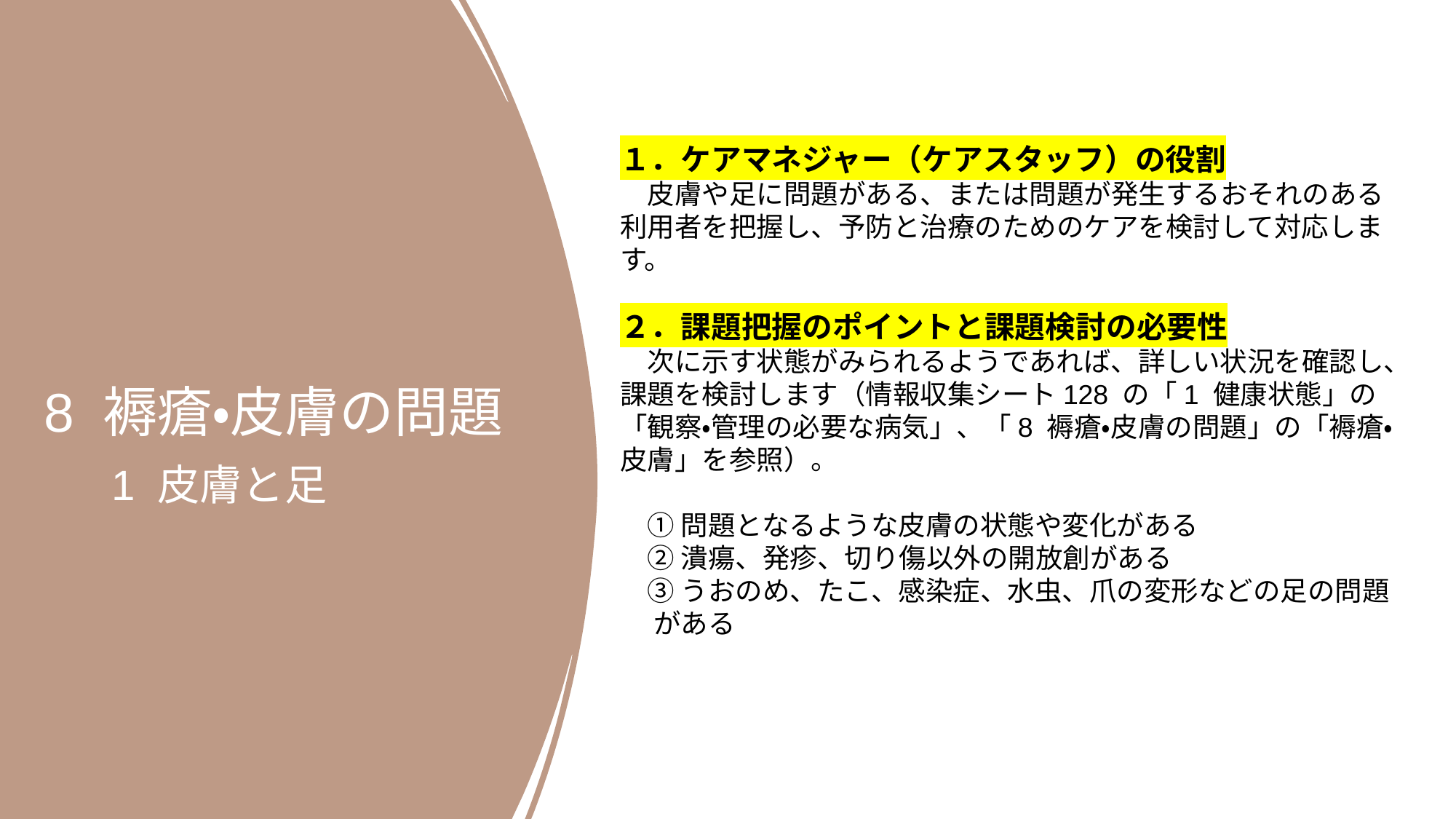

１．ケアマネジャー（ケアスタッフ）の役割
　皮膚や足に問題がある、または問題が発生するおそれのある
利用者を把握し、予防と治療のためのケアを検討して対応します。

２．課題把握のポイントと課題検討の必要性
　次に示す状態がみられるようであれば、詳しい状況を確認し、課題を検討します（情報収集シート128 の「1 健康状態」の「観察・管理の必要な病気」、「8 褥瘡・皮膚の問題」の「褥瘡・皮膚」を参照）。

　① 問題となるような皮膚の状態や変化がある
　② 潰瘍、発疹、切り傷以外の開放創がある
　③ うおのめ、たこ、感染症、水虫、爪の変形などの足の問題
　 がある

8 褥瘡・皮膚の問題
　1 皮膚と足